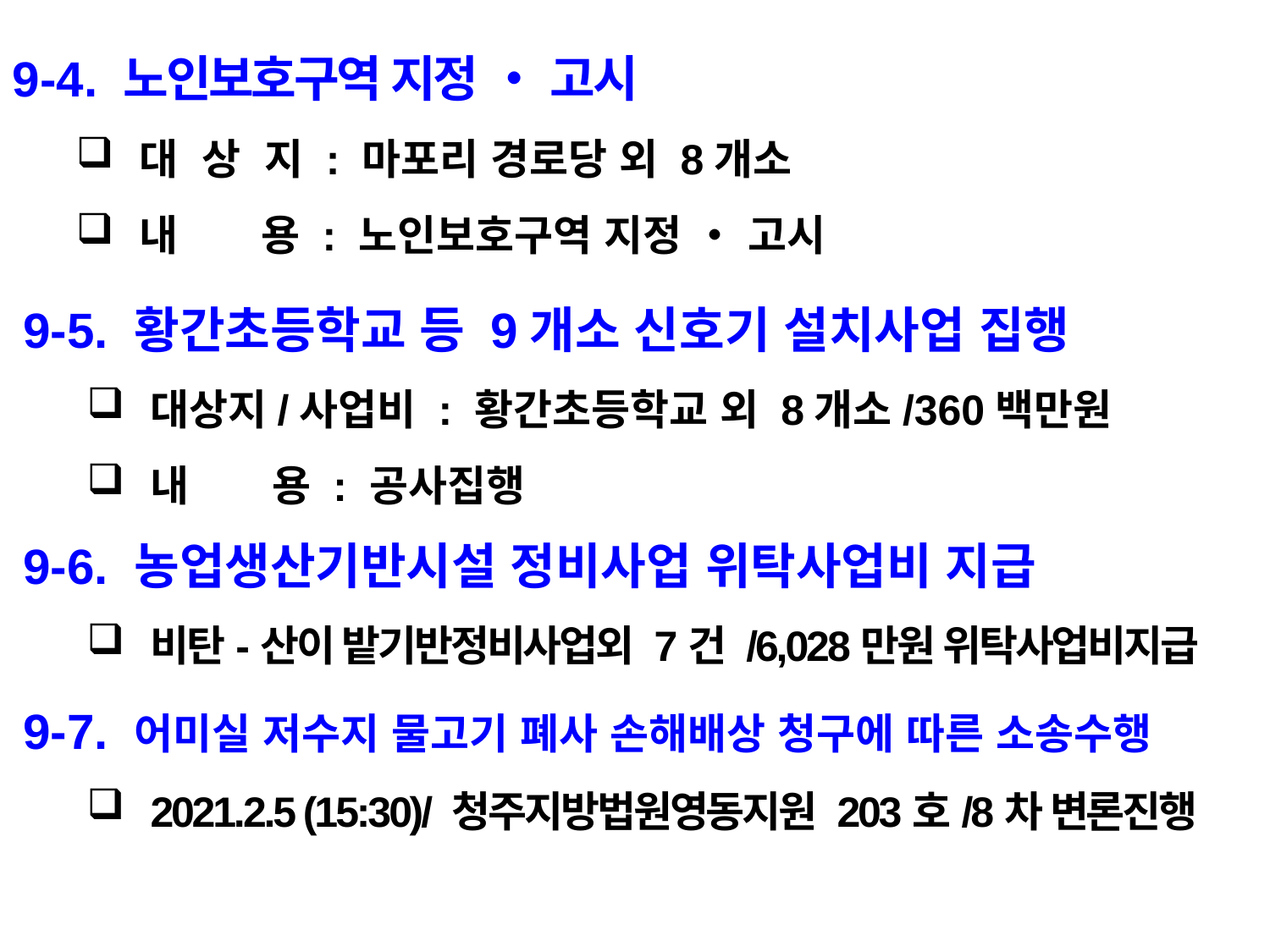

9-4. 노인보호구역 지정 ・ 고시
대  상  지 : 마포리 경로당 외 8개소
내       용 : 노인보호구역 지정 ・ 고시

9-5. 황간초등학교 등 9개소 신호기 설치사업 집행
대상지/사업비 : 황간초등학교 외 8개소/360백만원
내       용 : 공사집행
9-6. 농업생산기반시설 정비사업 위탁사업비 지급
비탄-산이 밭기반정비사업외 7건 /6,028만원 위탁사업비지급
9-7. 어미실 저수지 물고기 폐사 손해배상 청구에 따른 소송수행
2021.2.5 (15:30)/ 청주지방법원영동지원 203호/8차 변론진행